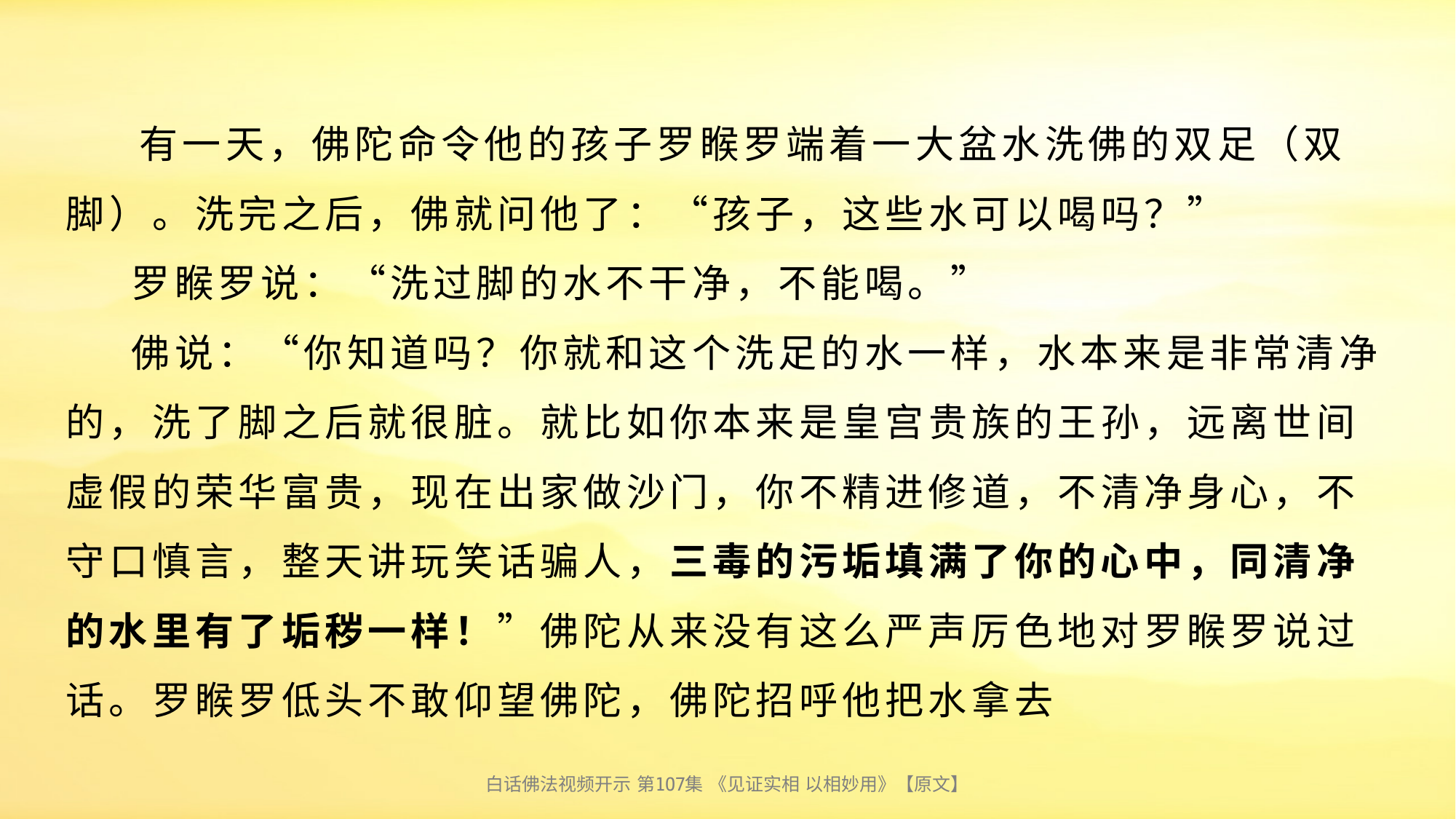

# 有一天，佛陀命令他的孩子罗睺罗端着一大盆水洗佛的双足（双脚）。洗完之后，佛就问他了：“孩子，这些水可以喝吗？” 罗睺罗说：“洗过脚的水不干净，不能喝。” 佛说：“你知道吗？你就和这个洗足的水一样，水本来是非常清净的，洗了脚之后就很脏。就比如你本来是皇宫贵族的王孙，远离世间虚假的荣华富贵，现在出家做沙门，你不精进修道，不清净身心，不守口慎言，整天讲玩笑话骗人，三毒的污垢填满了你的心中，同清净的水里有了垢秽一样！”佛陀从来没有这么严声厉色地对罗睺罗说过话。罗睺罗低头不敢仰望佛陀，佛陀招呼他把水拿去
白话佛法视频开示 第107集 《见证实相 以相妙用》【原文】